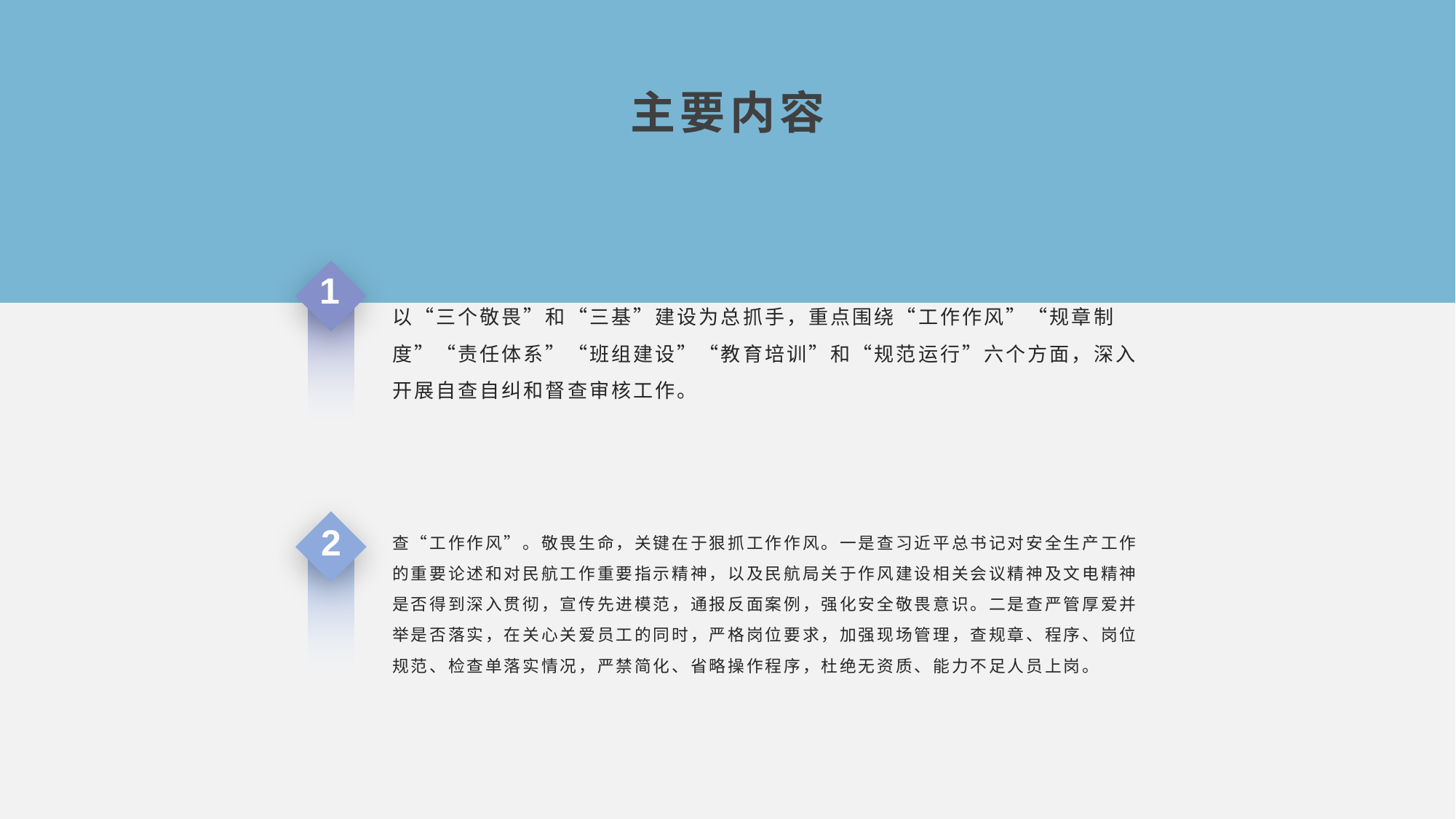

主要内容
以“三个敬畏”和“三基”建设为总抓手，重点围绕“工作作风”“规章制度”“责任体系”“班组建设”“教育培训”和“规范运行”六个方面，深入开展自查自纠和督查审核工作。

1

查“工作作风”。敬畏生命，关键在于狠抓工作作风。一是查习近平总书记对安全生产工作的重要论述和对民航工作重要指示精神，以及民航局关于作风建设相关会议精神及文电精神是否得到深入贯彻，宣传先进模范，通报反面案例，强化安全敬畏意识。二是查严管厚爱并举是否落实，在关心关爱员工的同时，严格岗位要求，加强现场管理，查规章、程序、岗位规范、检查单落实情况，严禁简化、省略操作程序，杜绝无资质、能力不足人员上岗。

2